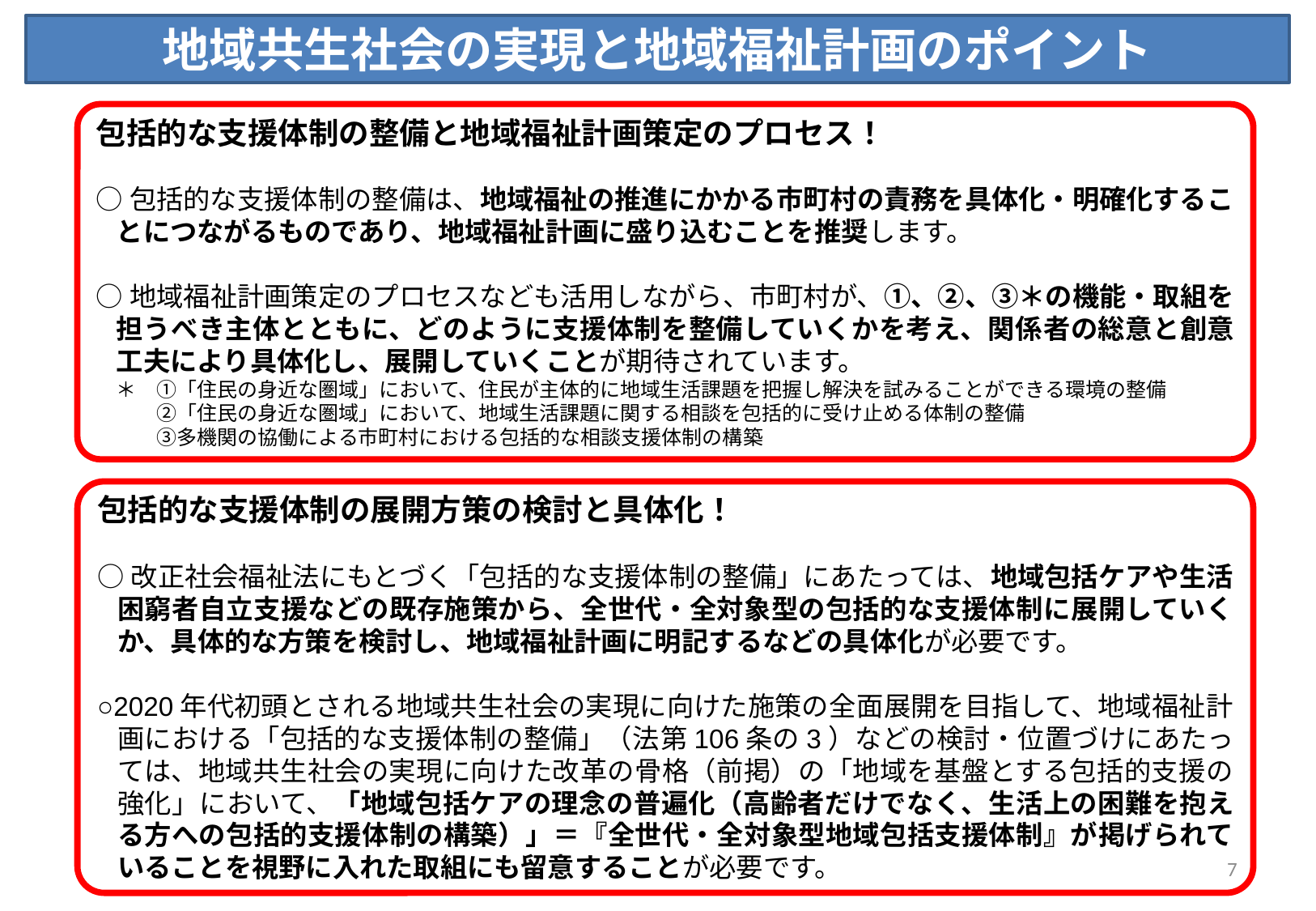

地域共生社会の実現と地域福祉計画のポイント
包括的な支援体制の整備と地域福祉計画策定のプロセス！

○包括的な支援体制の整備は、地域福祉の推進にかかる市町村の責務を具体化・明確化することにつながるものであり、地域福祉計画に盛り込むことを推奨します。

○地域福祉計画策定のプロセスなども活用しながら、市町村が、①、②、③＊の機能・取組を担うべき主体とともに、どのように支援体制を整備していくかを考え、関係者の総意と創意工夫により具体化し、展開していくことが期待されています。
　＊　①「住民の身近な圏域」において、住民が主体的に地域生活課題を把握し解決を試みることができる環境の整備
　　　②「住民の身近な圏域」において、地域生活課題に関する相談を包括的に受け止める体制の整備
　　　③多機関の協働による市町村における包括的な相談支援体制の構築
包括的な支援体制の展開方策の検討と具体化！

○改正社会福祉法にもとづく「包括的な支援体制の整備」にあたっては、地域包括ケアや生活困窮者自立支援などの既存施策から、全世代・全対象型の包括的な支援体制に展開していくか、具体的な方策を検討し、地域福祉計画に明記するなどの具体化が必要です。

○2020年代初頭とされる地域共生社会の実現に向けた施策の全面展開を目指して、地域福祉計画における「包括的な支援体制の整備」（法第106条の3）などの検討・位置づけにあたっては、地域共生社会の実現に向けた改革の骨格（前掲）の「地域を基盤とする包括的支援の強化」において、「地域包括ケアの理念の普遍化（高齢者だけでなく、生活上の困難を抱える方への包括的支援体制の構築）」＝『全世代・全対象型地域包括支援体制』が掲げられていることを視野に入れた取組にも留意することが必要です。

7